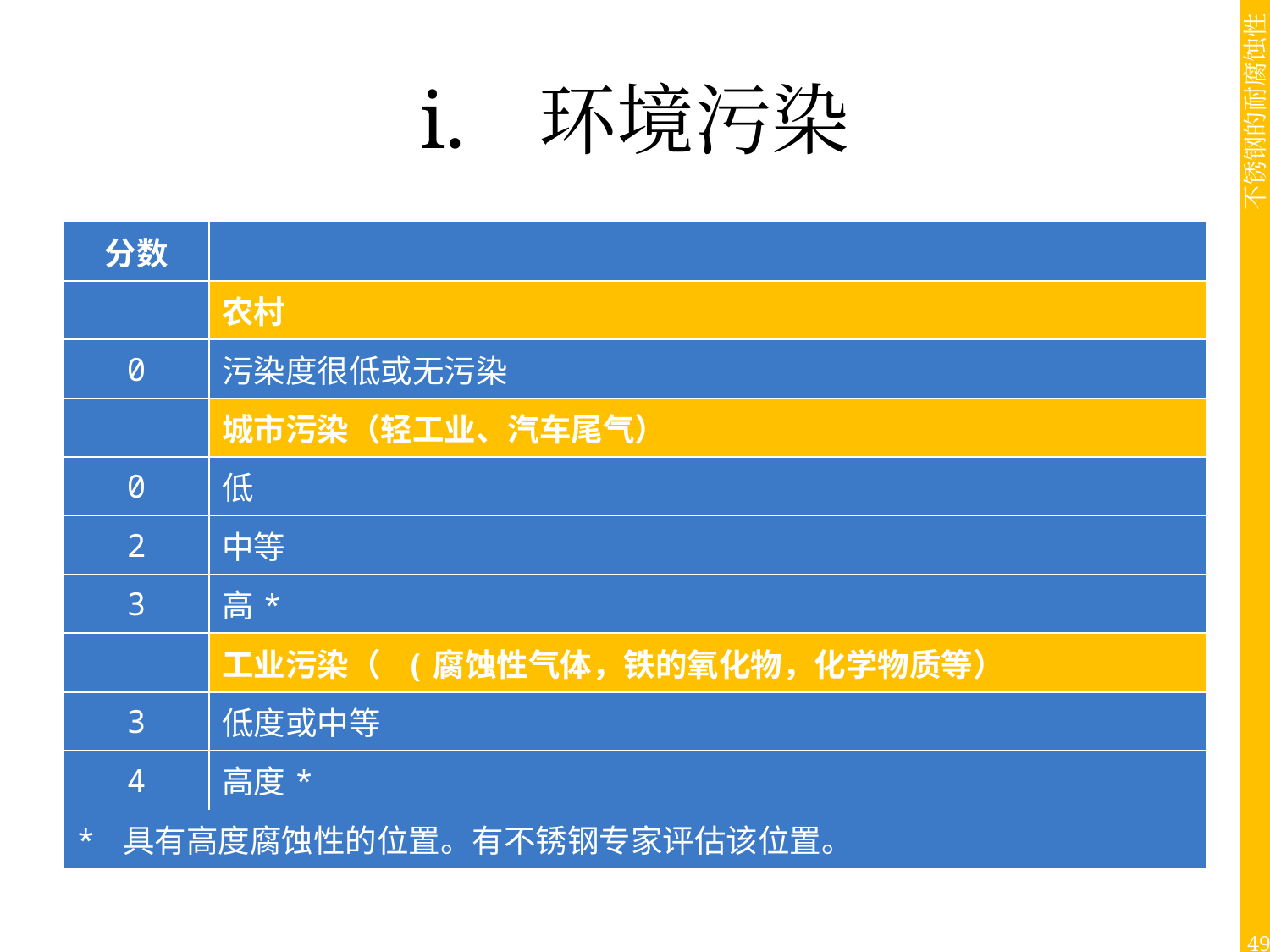

# 环境污染
| 分数 |  |
| --- | --- |
|  | 农村 |
| 0 | 污染度很低或无污染 |
|  | 城市污染（轻工业、汽车尾气） |
| 0 | 低 |
| 2 | 中等 |
| 3 | 高\* |
|  | 工业污染（ (腐蚀性气体，铁的氧化物，化学物质等） |
| 3 | 低度或中等 |
| 4 | 高度\* |
| \* 具有高度腐蚀性的位置。有不锈钢专家评估该位置。 |  |
49